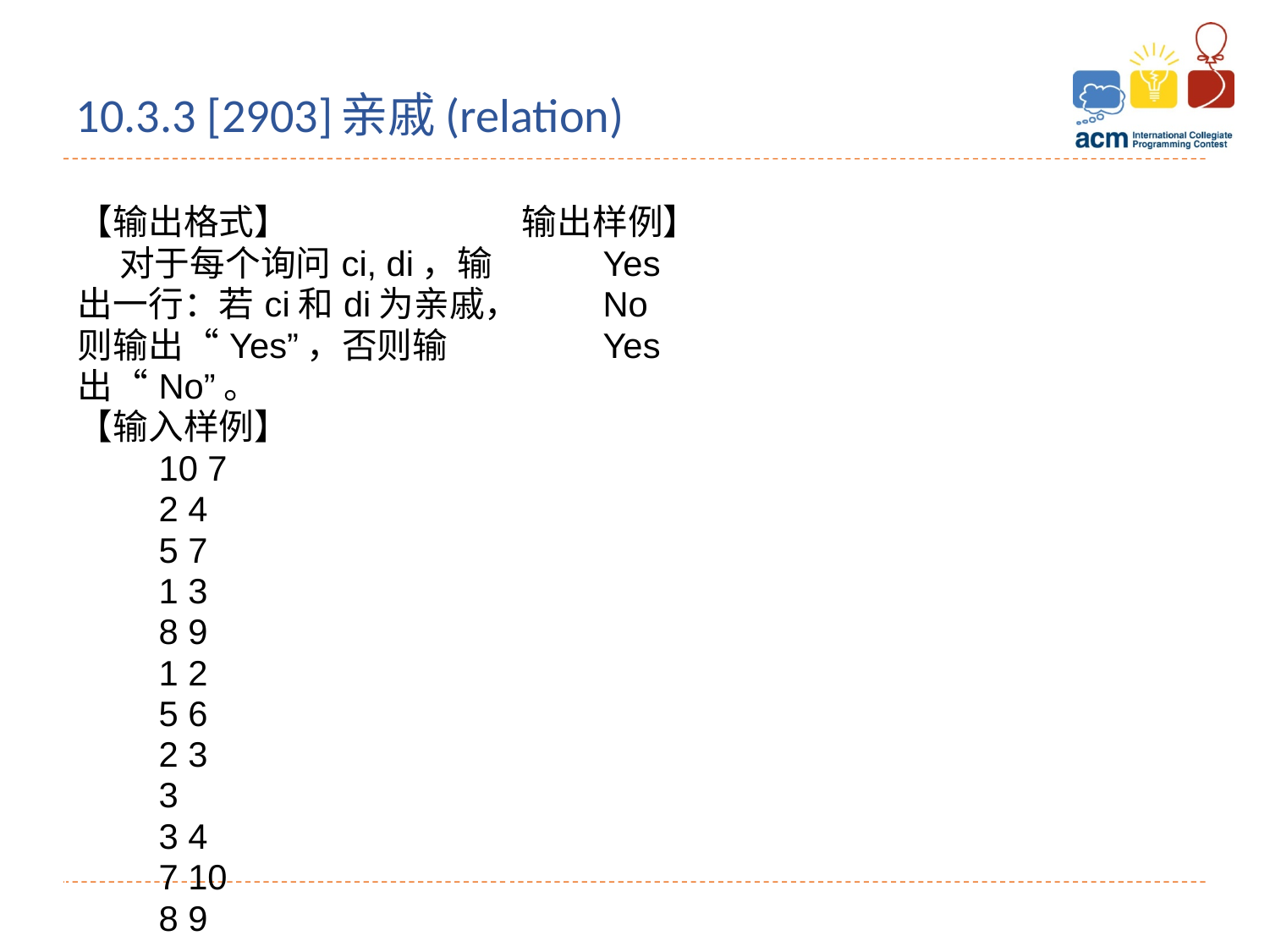

# 10.3.3 [2903]亲戚(relation)
| 【输出格式】 对于每个询问ci, di，输出一行：若ci和di为亲戚，则输出“Yes”，否则输 出“No”。 【输入样例】 　　10 7 　　2 4 　　5 7 　　1 3 　　8 9 　　1 2 　　5 6 　　2 3 　　3 　　3 4 　　7 10 　　8 9 | 输出样例】 　　Yes 　　No 　　Yes |
| --- | --- |
13